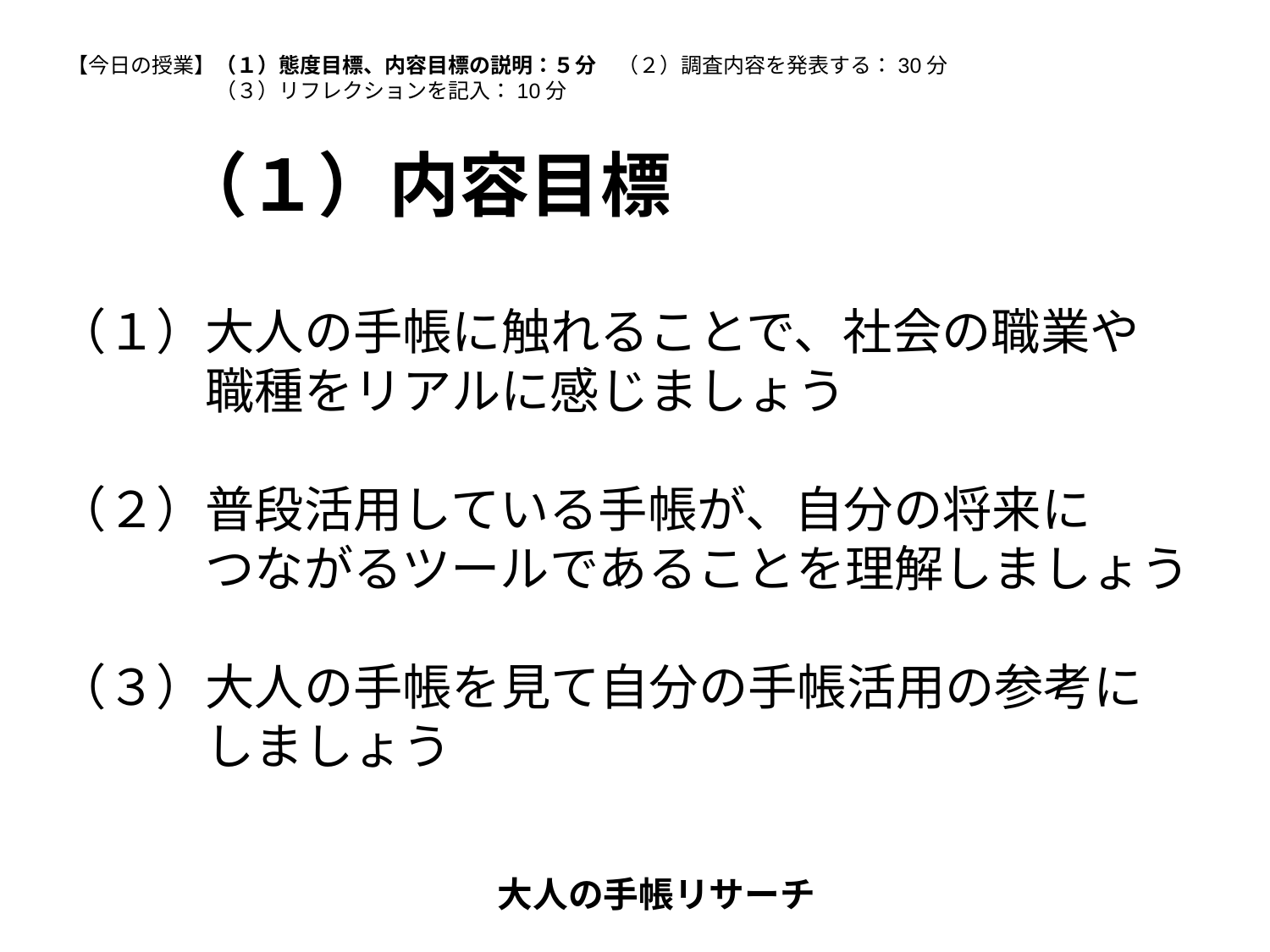

【今日の授業】（１）態度目標、内容目標の説明：５分　（２）調査内容を発表する：30分
	　（３）リフレクションを記入：10分
（１）内容目標
（１）大人の手帳に触れることで、社会の職業や
　　　職種をリアルに感じましょう

（２）普段活用している手帳が、自分の将来に
　　　つながるツールであることを理解しましょう

（３）大人の手帳を見て自分の手帳活用の参考に
　　　しましょう
大人の手帳リサーチ